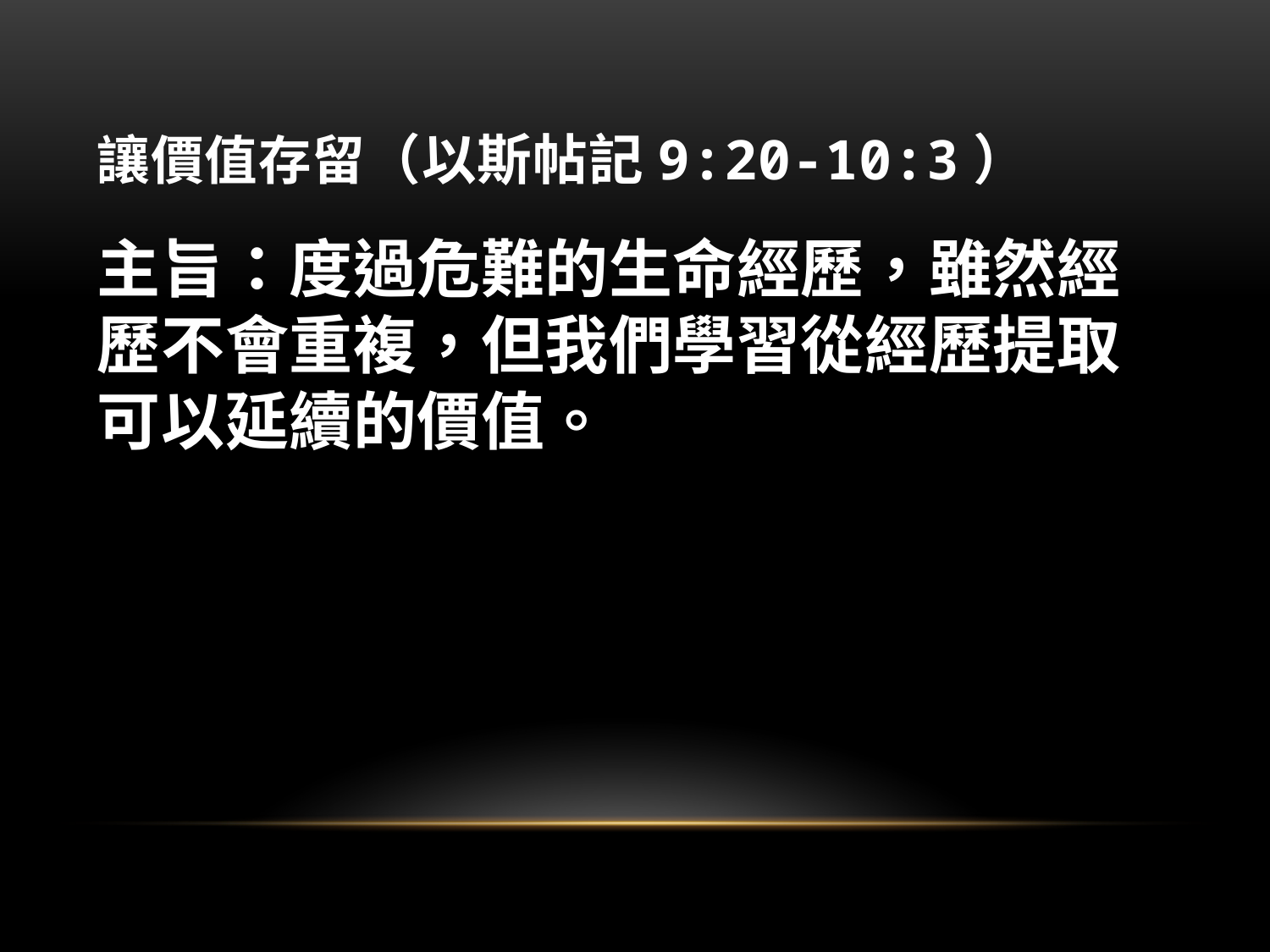

# 讓價值存留（以斯帖記9:20-10:3）
主旨：度過危難的生命經歷，雖然經歷不會重複，但我們學習從經歷提取可以延續的價值。